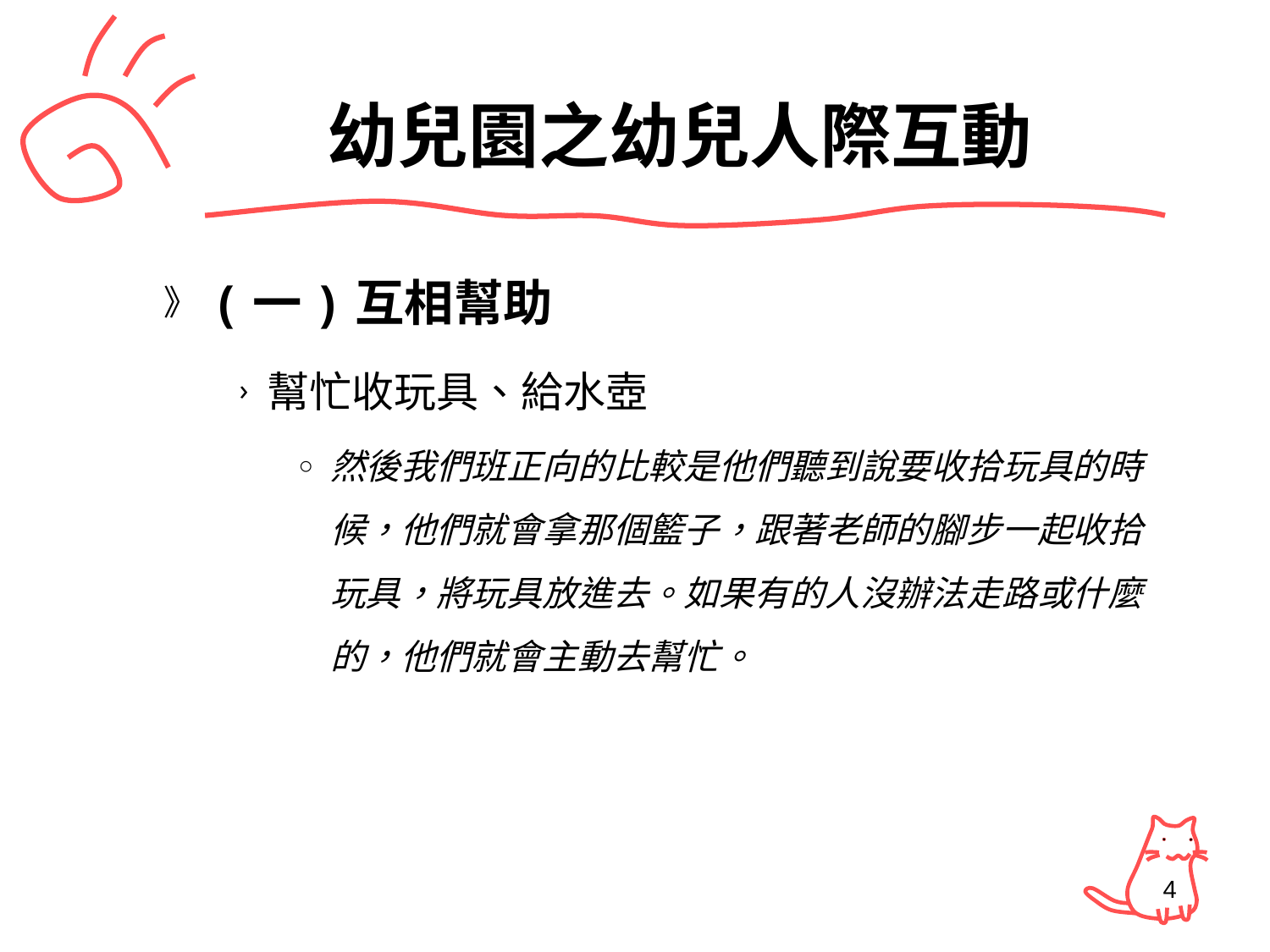

# 幼兒園之幼兒人際互動
(一)互相幫助
幫忙收玩具、給水壺
然後我們班正向的比較是他們聽到說要收拾玩具的時候，他們就會拿那個籃子，跟著老師的腳步一起收拾玩具，將玩具放進去。如果有的人沒辦法走路或什麼的，他們就會主動去幫忙。
4